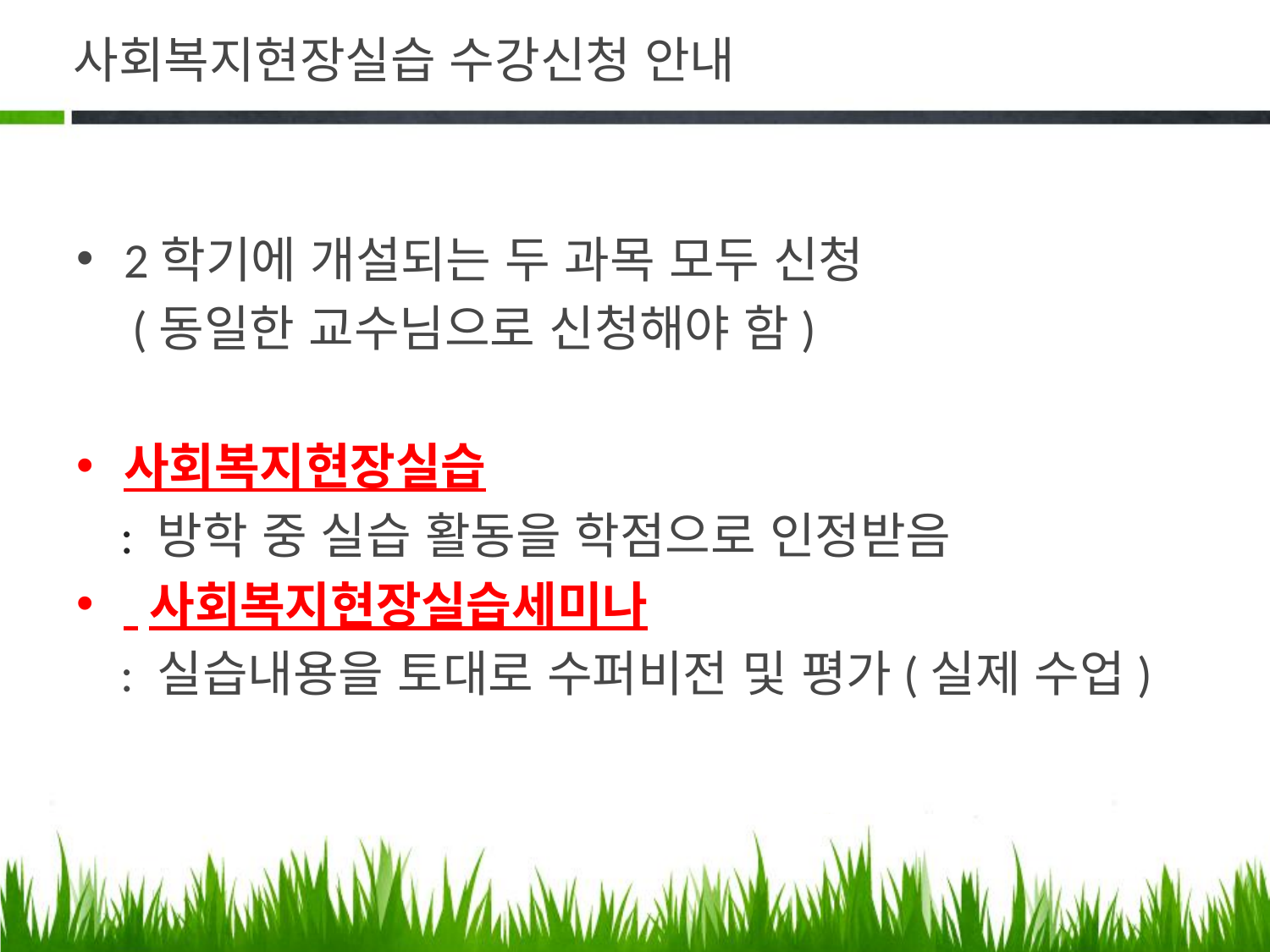

# 사회복지현장실습 수강신청 안내
2학기에 개설되는 두 과목 모두 신청
     (동일한 교수님으로 신청해야 함)

사회복지현장실습
    : 방학 중 실습 활동을 학점으로 인정받음
 사회복지현장실습세미나
    : 실습내용을 토대로 수퍼비전 및 평가(실제 수업)